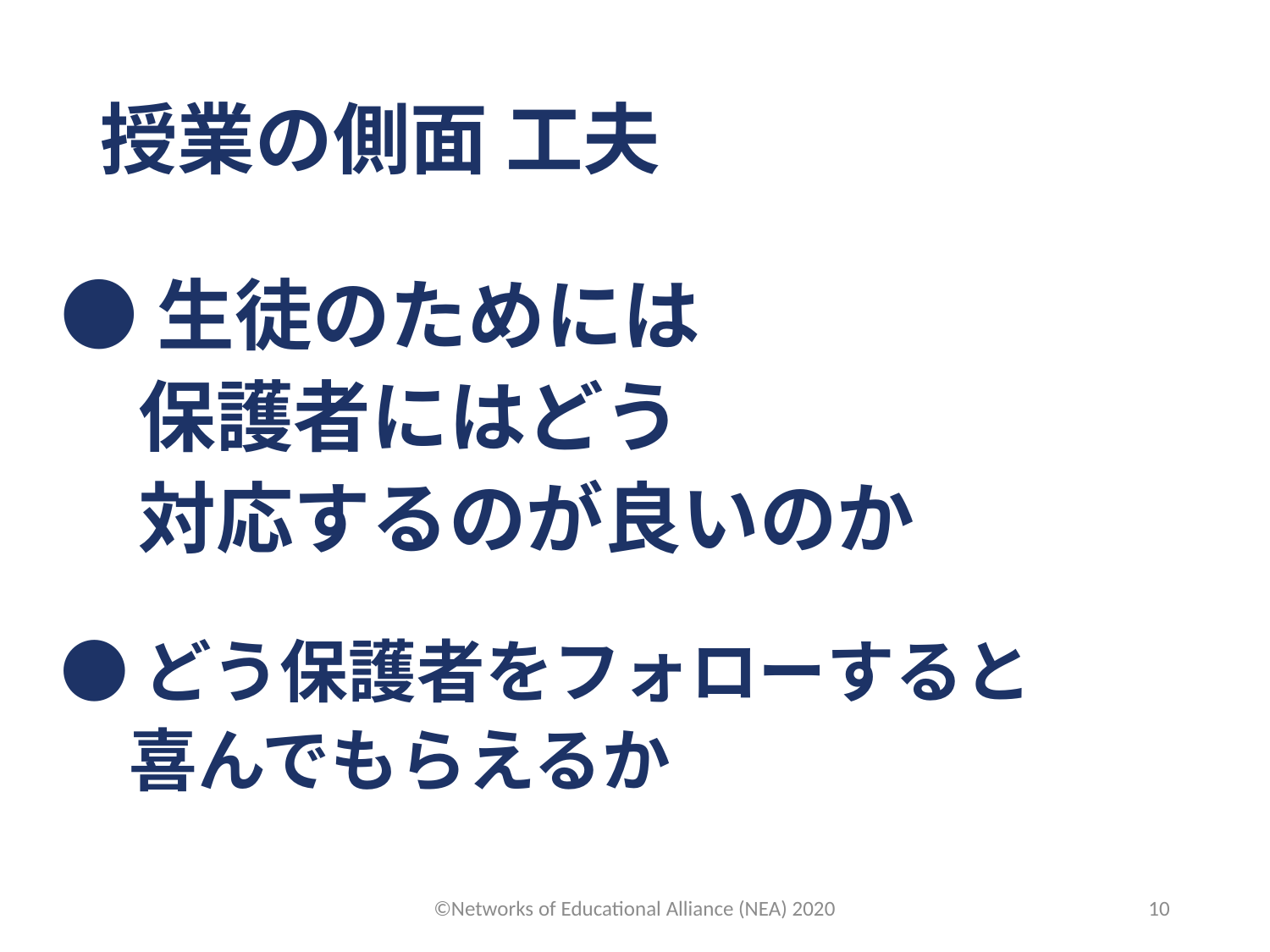

# 授業の側面 工夫
●生徒のためには
　保護者にはどう
　対応するのが良いのか
●どう保護者をフォローすると
　喜んでもらえるか
©Networks of Educational Alliance (NEA) 2020
10